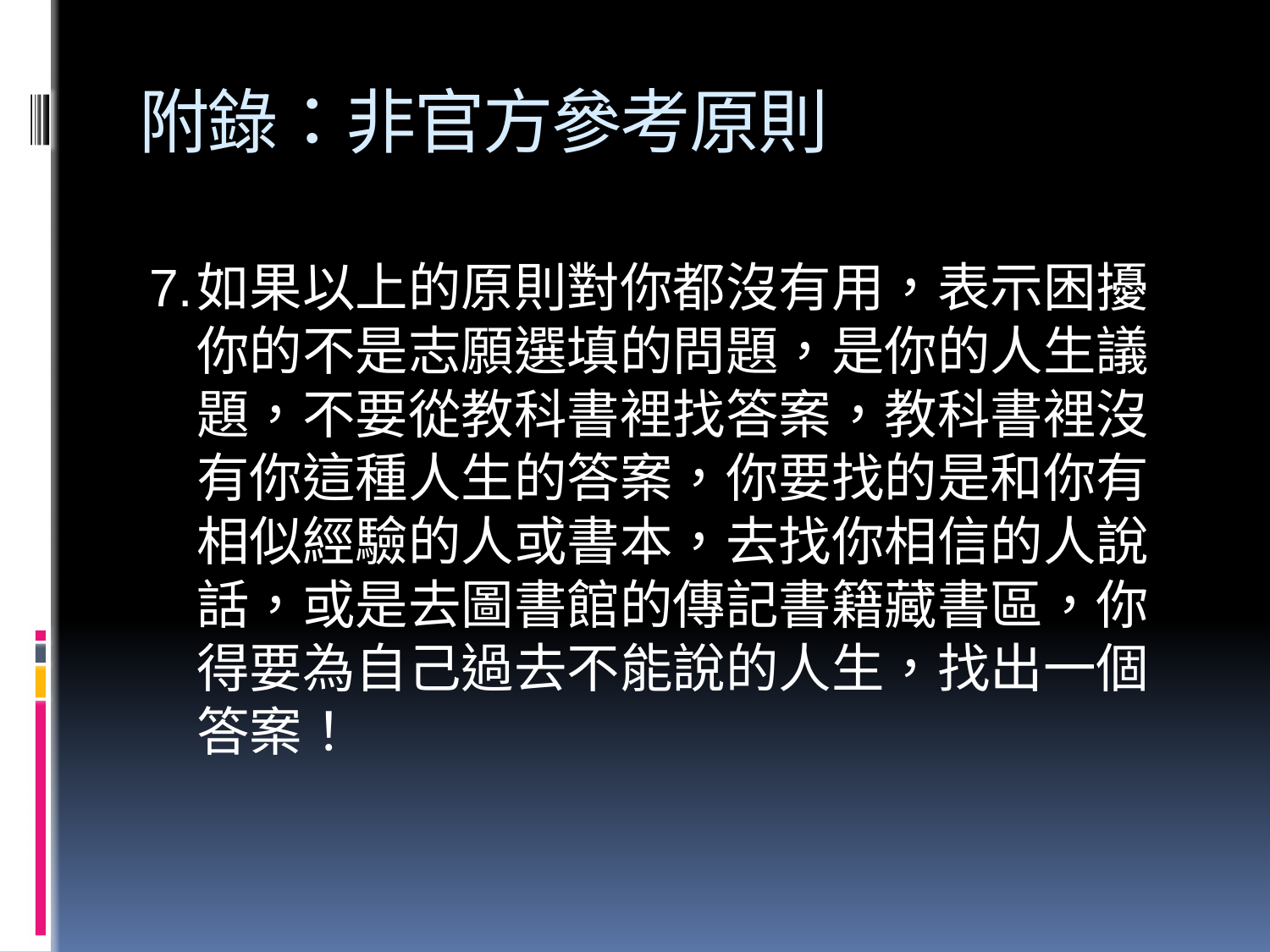

# 附錄：非官方參考原則
7.	如果以上的原則對你都沒有用，表示困擾你的不是志願選填的問題，是你的人生議題，不要從教科書裡找答案，教科書裡沒有你這種人生的答案，你要找的是和你有相似經驗的人或書本，去找你相信的人說話，或是去圖書館的傳記書籍藏書區，你得要為自己過去不能說的人生，找出一個答案！